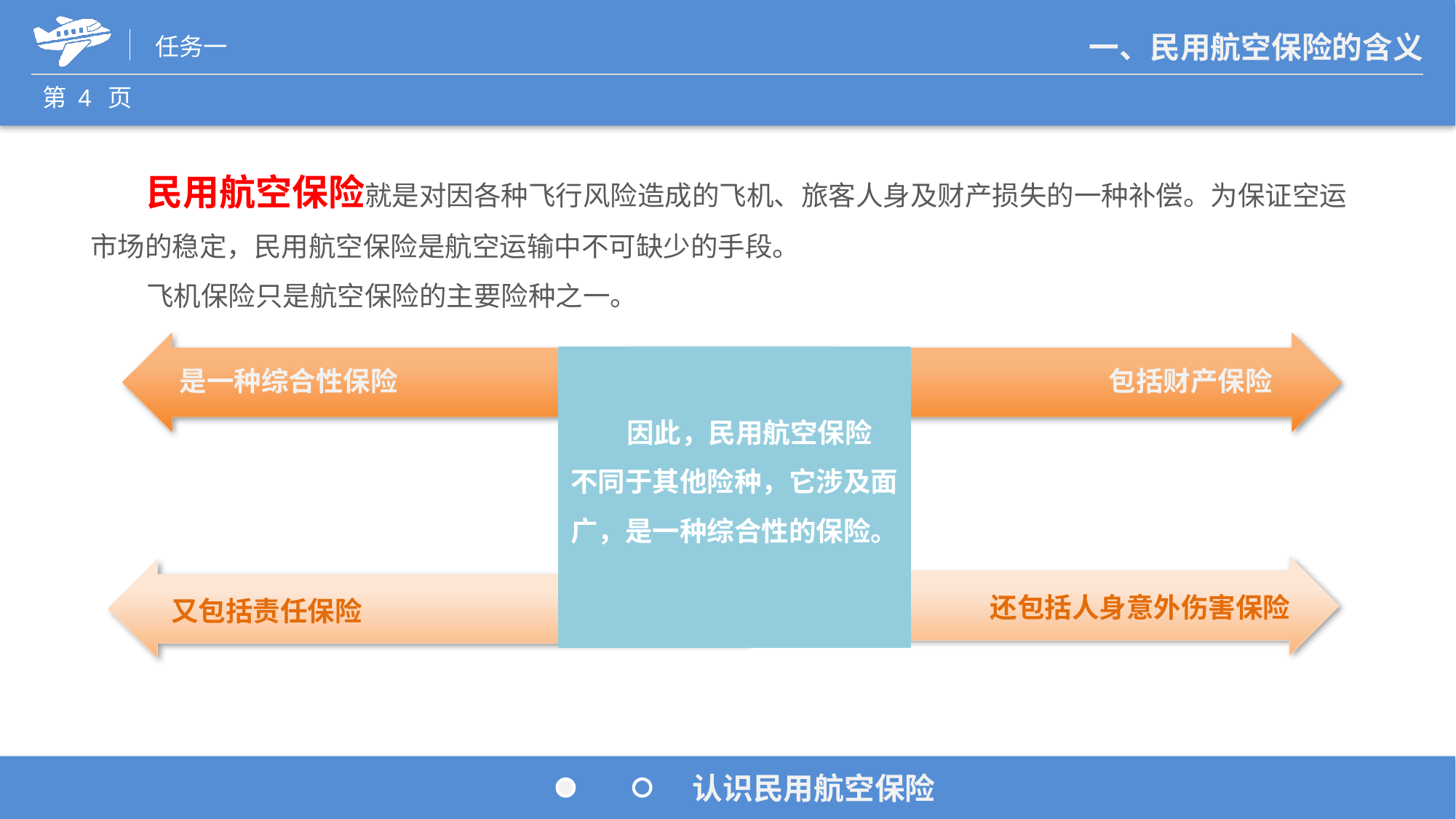

民用航空保险就是对因各种飞行风险造成的飞机、旅客人身及财产损失的一种补偿。为保证空运市场的稳定，民用航空保险是航空运输中不可缺少的手段。
        飞机保险只是航空保险的主要险种之一。

        因此，民用航空保险不同于其他险种，它涉及面广，是一种综合性的保险。

是一种综合性保险
包括财产保险
还包括人身意外伤害保险
又包括责任保险